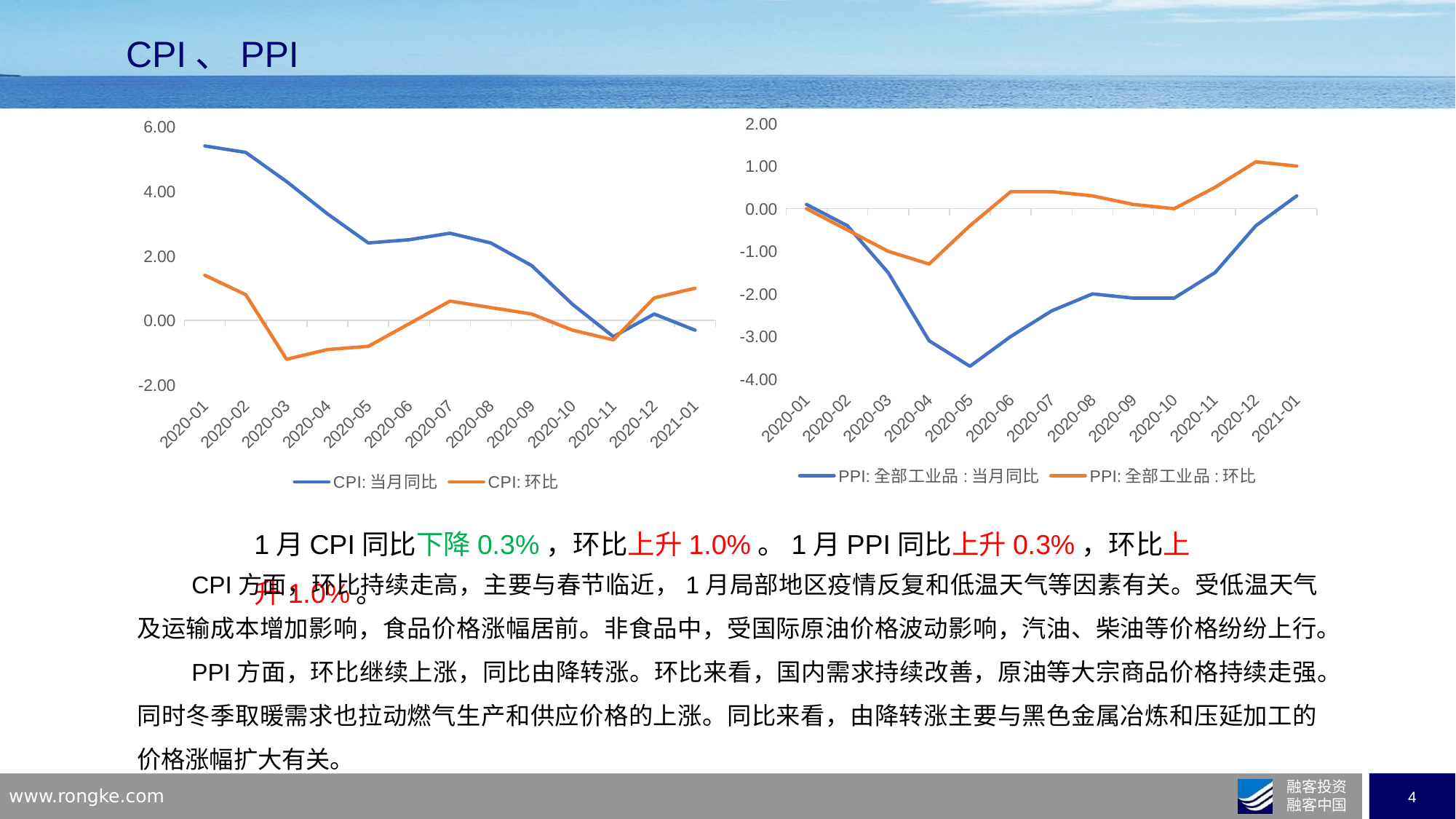

# CPI、PPI

### Chart

| Category | PPI:全部工业品:当月同比 | PPI:全部工业品:环比 |
|---|---|---|
| 43861 | 0.1 | 0.0 |
| 43890 | -0.4 | -0.5 |
| 43921 | -1.5 | -1.0 |
| 43951 | -3.1 | -1.3 |
| 43982 | -3.7 | -0.4 |
| 44012 | -3.0 | 0.4 |
| 44043 | -2.4 | 0.4 |
| 44074 | -2.0 | 0.3 |
| 44104 | -2.1 | 0.1 |
| 44135 | -2.1 | 0.0 |
| 44165 | -1.5 | 0.5 |
| 44196 | -0.4 | 1.1 |
| 44227 | 0.3 | 1.0 |

### Chart

| Category | CPI:当月同比 | CPI:环比 |
|---|---|---|
| 43861 | 5.4 | 1.4 |
| 43890 | 5.2 | 0.8 |
| 43921 | 4.3 | -1.2 |
| 43951 | 3.3 | -0.9 |
| 43982 | 2.4 | -0.8 |
| 44012 | 2.5 | -0.1 |
| 44043 | 2.7 | 0.6 |
| 44074 | 2.4 | 0.4 |
| 44104 | 1.7 | 0.2 |
| 44135 | 0.5 | -0.3 |
| 44165 | -0.5 | -0.6 |
| 44196 | 0.2 | 0.7 |
| 44227 | -0.3 | 1.0 |
1月CPI同比下降0.3%，环比上升1.0%。1月PPI同比上升0.3%，环比上升1.0%。
CPI方面，环比持续走高，主要与春节临近，1月局部地区疫情反复和低温天气等因素有关。受低温天气及运输成本增加影响，食品价格涨幅居前。非食品中，受国际原油价格波动影响，汽油、柴油等价格纷纷上行。
PPI方面，环比继续上涨，同比由降转涨。环比来看，国内需求持续改善，原油等大宗商品价格持续走强。同时冬季取暖需求也拉动燃气生产和供应价格的上涨。同比来看，由降转涨主要与黑色金属冶炼和压延加工的价格涨幅扩大有关。